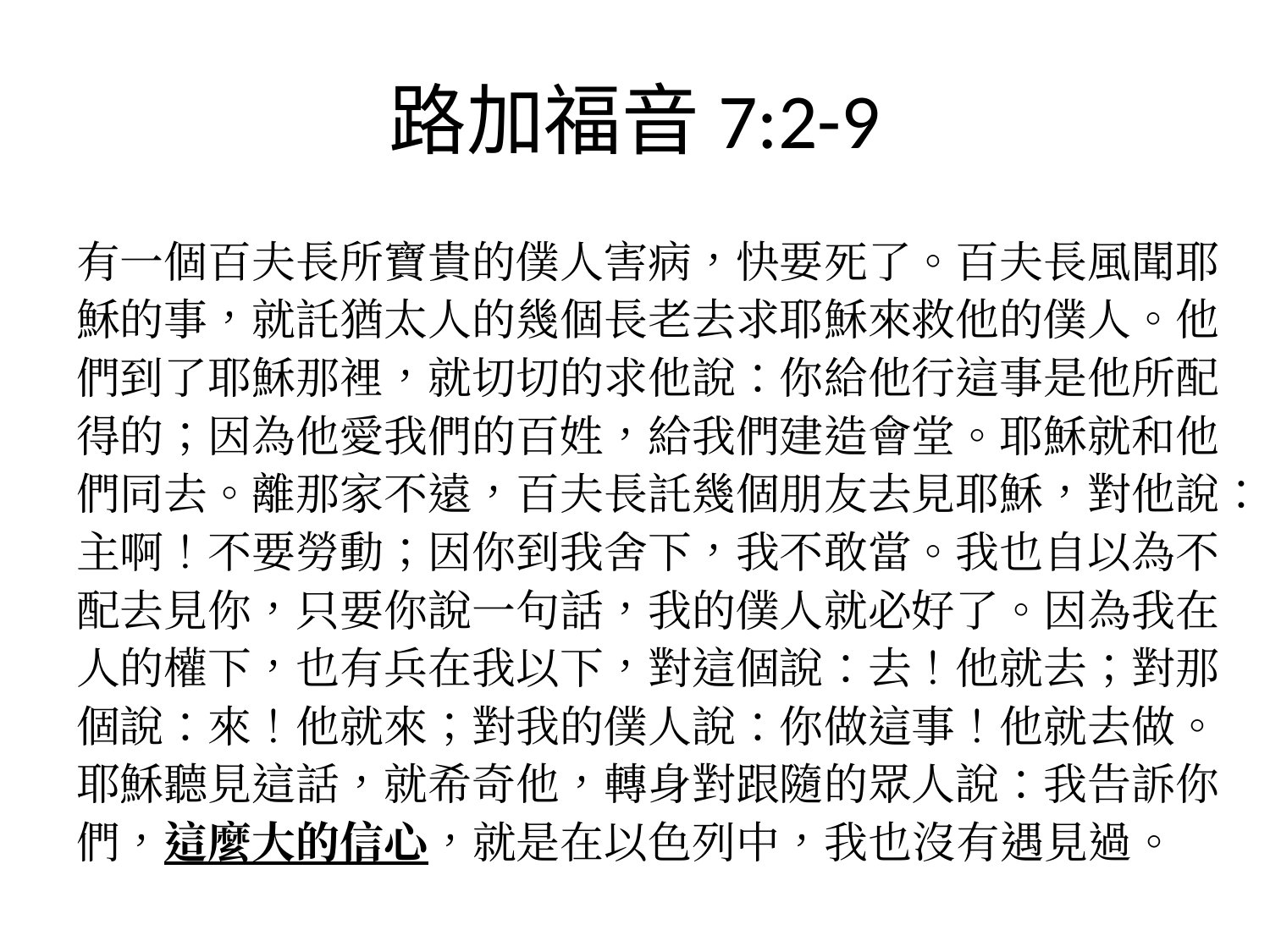

# 路加福音7:2-9
有一個百夫長所寶貴的僕人害病，快要死了。百夫長風聞耶穌的事，就託猶太人的幾個長老去求耶穌來救他的僕人。他們到了耶穌那裡，就切切的求他說：你給他行這事是他所配得的；因為他愛我們的百姓，給我們建造會堂。耶穌就和他們同去。離那家不遠，百夫長託幾個朋友去見耶穌，對他說：主啊！不要勞動；因你到我舍下，我不敢當。我也自以為不配去見你，只要你說一句話，我的僕人就必好了。因為我在人的權下，也有兵在我以下，對這個說：去！他就去；對那個說：來！他就來；對我的僕人說：你做這事！他就去做。耶穌聽見這話，就希奇他，轉身對跟隨的眾人說：我告訴你們，這麼大的信心，就是在以色列中，我也沒有遇見過。